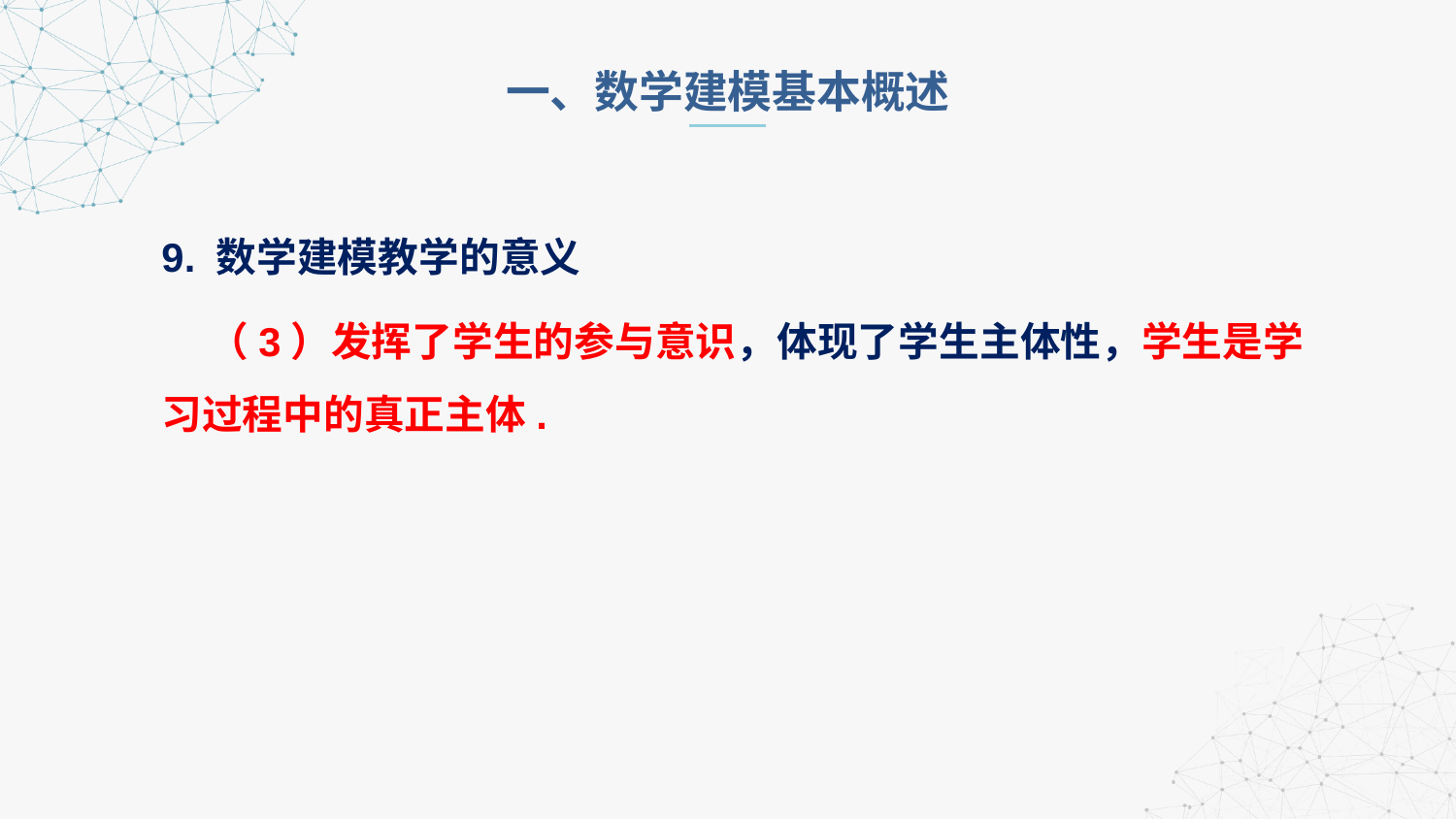

一、数学建模基本概述
9. 数学建模教学的意义
    （3）发挥了学生的参与意识，体现了学生主体性，学生是学习过程中的真正主体.